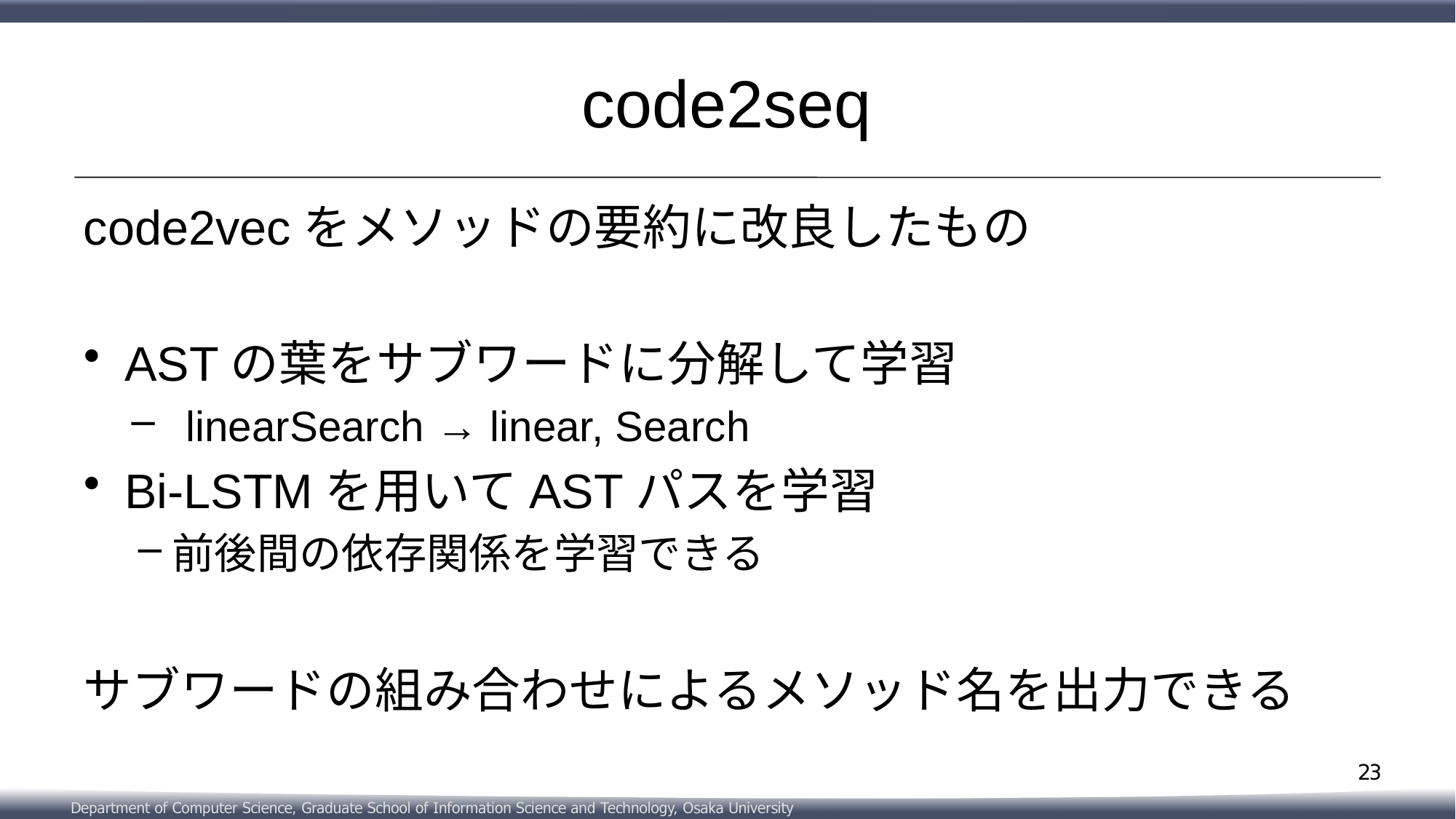

# code2seq
code2vecをメソッドの要約に改良したもの

ASTの葉をサブワードに分解して学習
linearSearch → linear, Search
Bi-LSTMを用いてASTパスを学習
前後間の依存関係を学習できる

サブワードの組み合わせによるメソッド名を出力できる
23